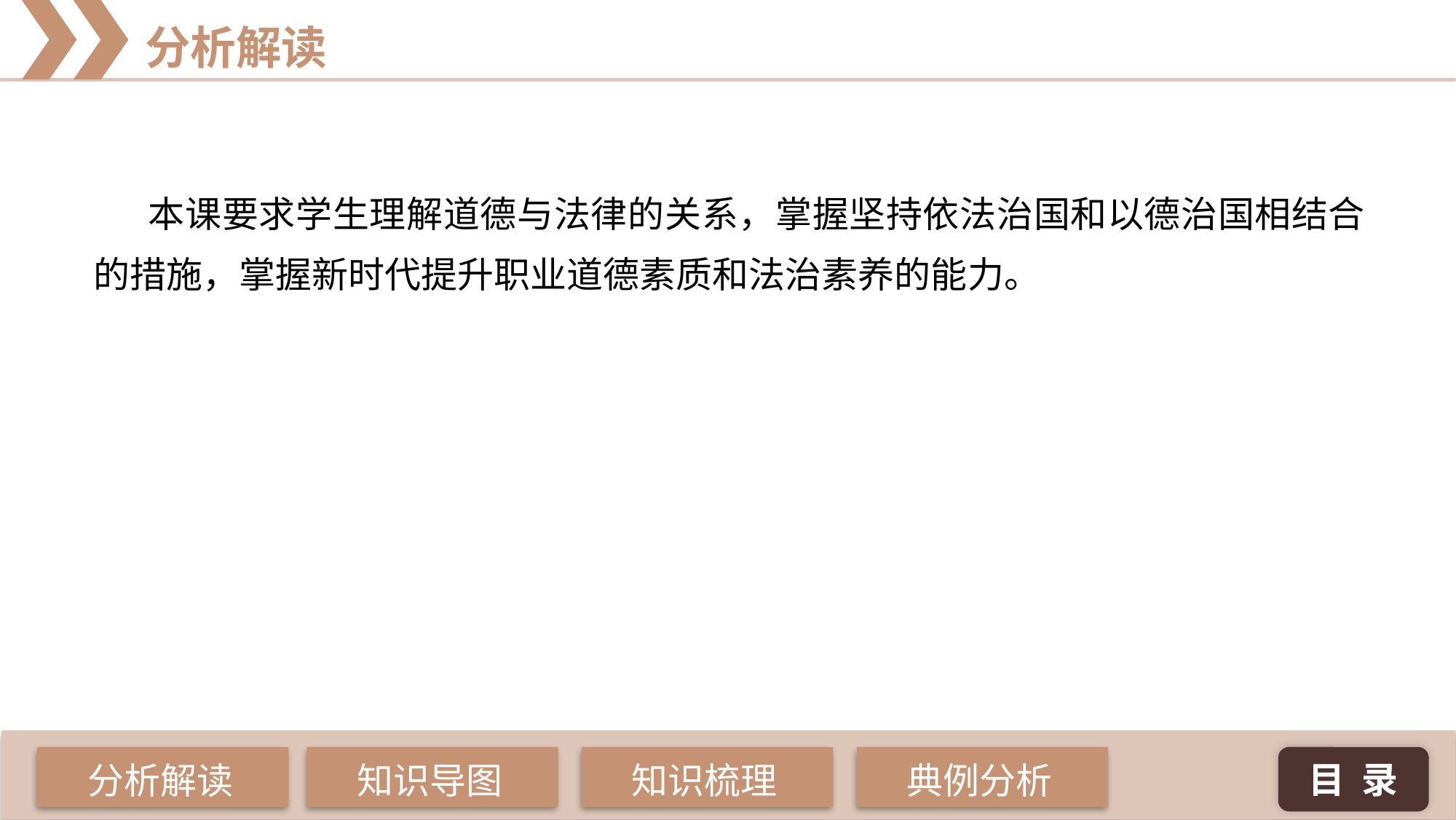

本课要求学生理解道德与法律的关系，掌握坚持依法治国和以德治国相结合的措施，掌握新时代提升职业道德素质和法治素养的能力。